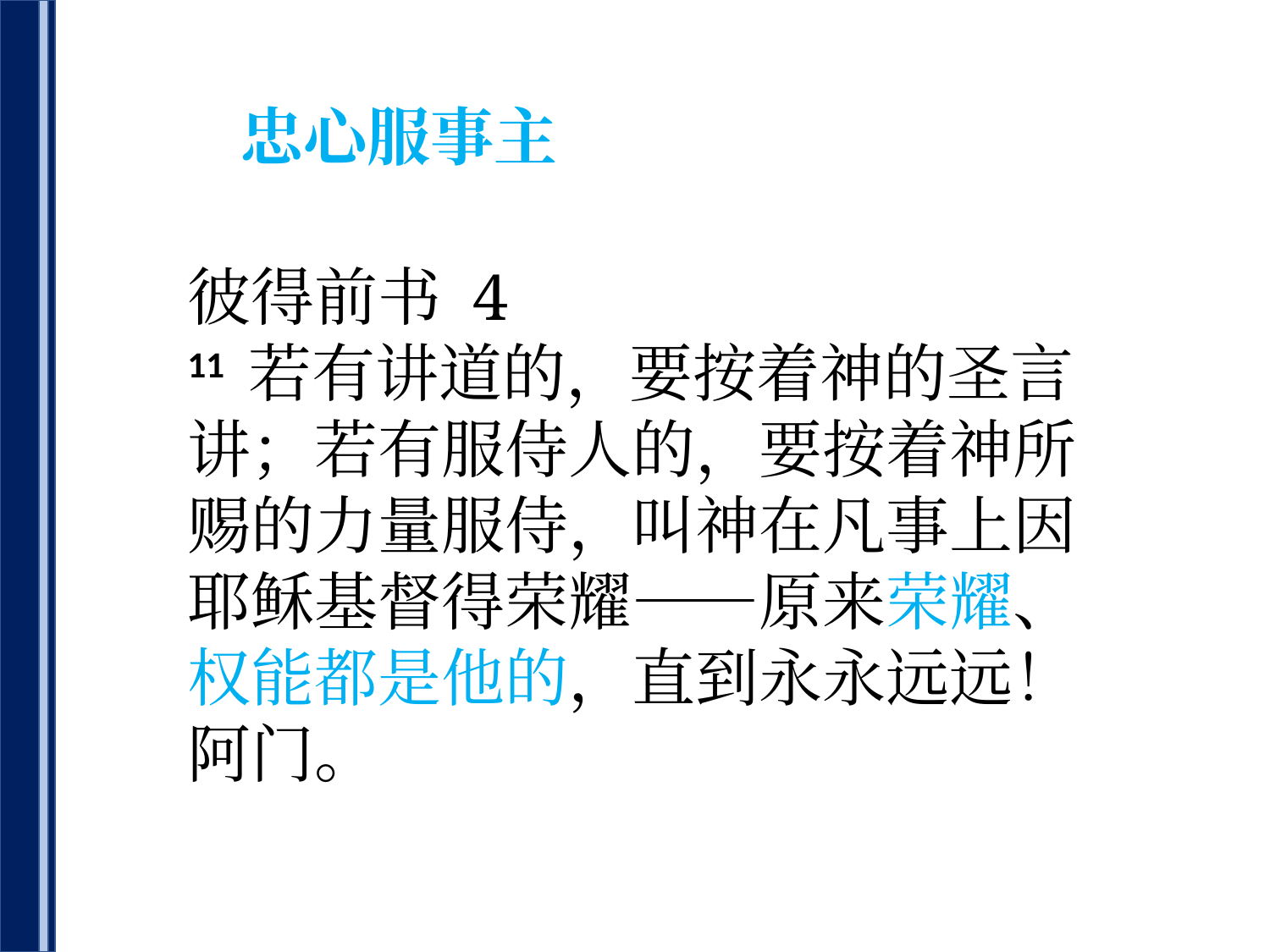

忠心服事主
彼得前书 4
11 若有讲道的，要按着神的圣言讲；若有服侍人的，要按着神所赐的力量服侍，叫神在凡事上因耶稣基督得荣耀——原来荣耀、权能都是他的，直到永永远远！阿门。